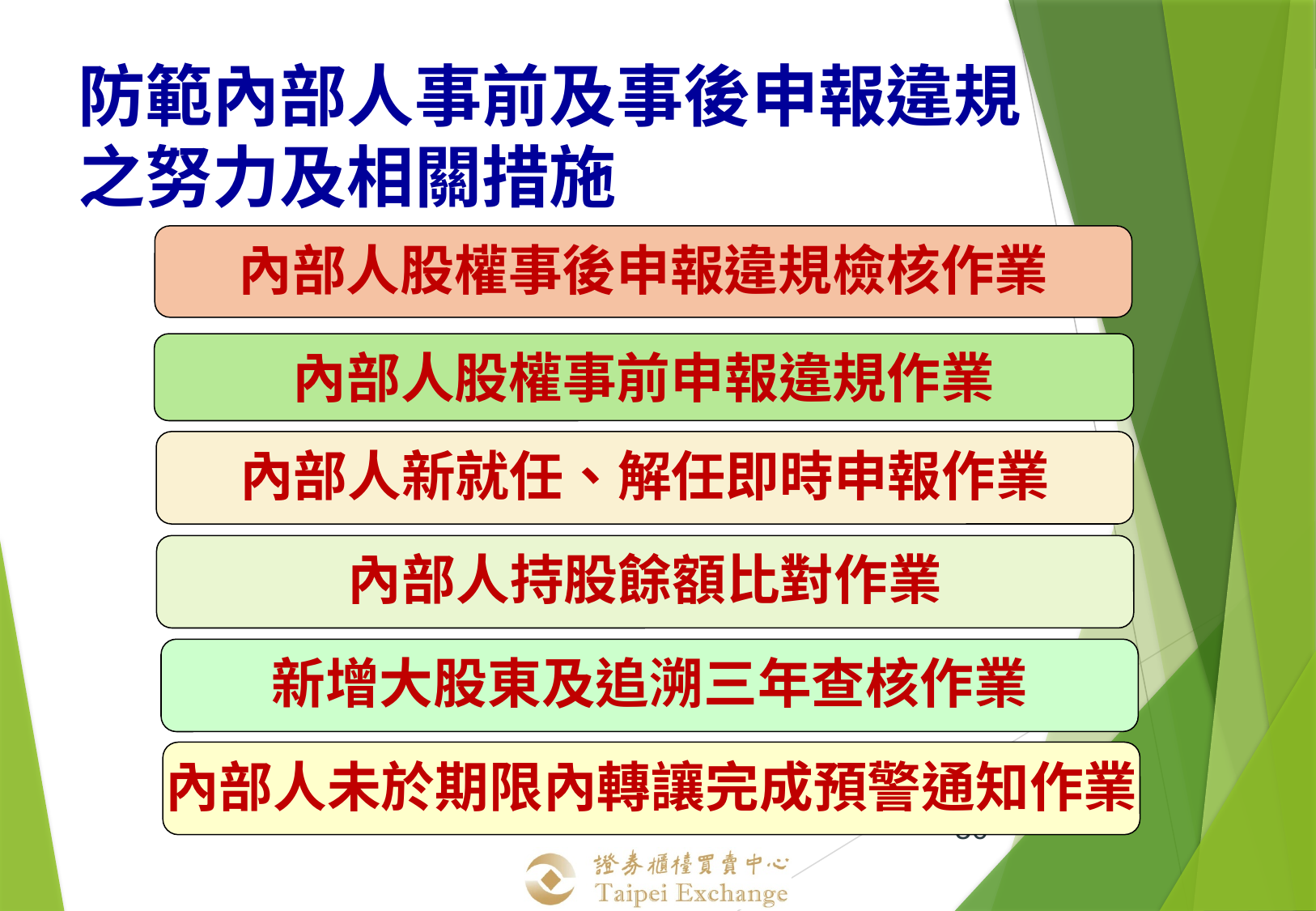

防範內部人事前及事後申報違規
之努力及相關措施
內部人股權事後申報違規檢核作業
內部人股權事前申報違規作業
內部人新就任、解任即時申報作業
內部人持股餘額比對作業
新增大股東及追溯三年查核作業

內部人未於期限內轉讓完成預警通知作業

50